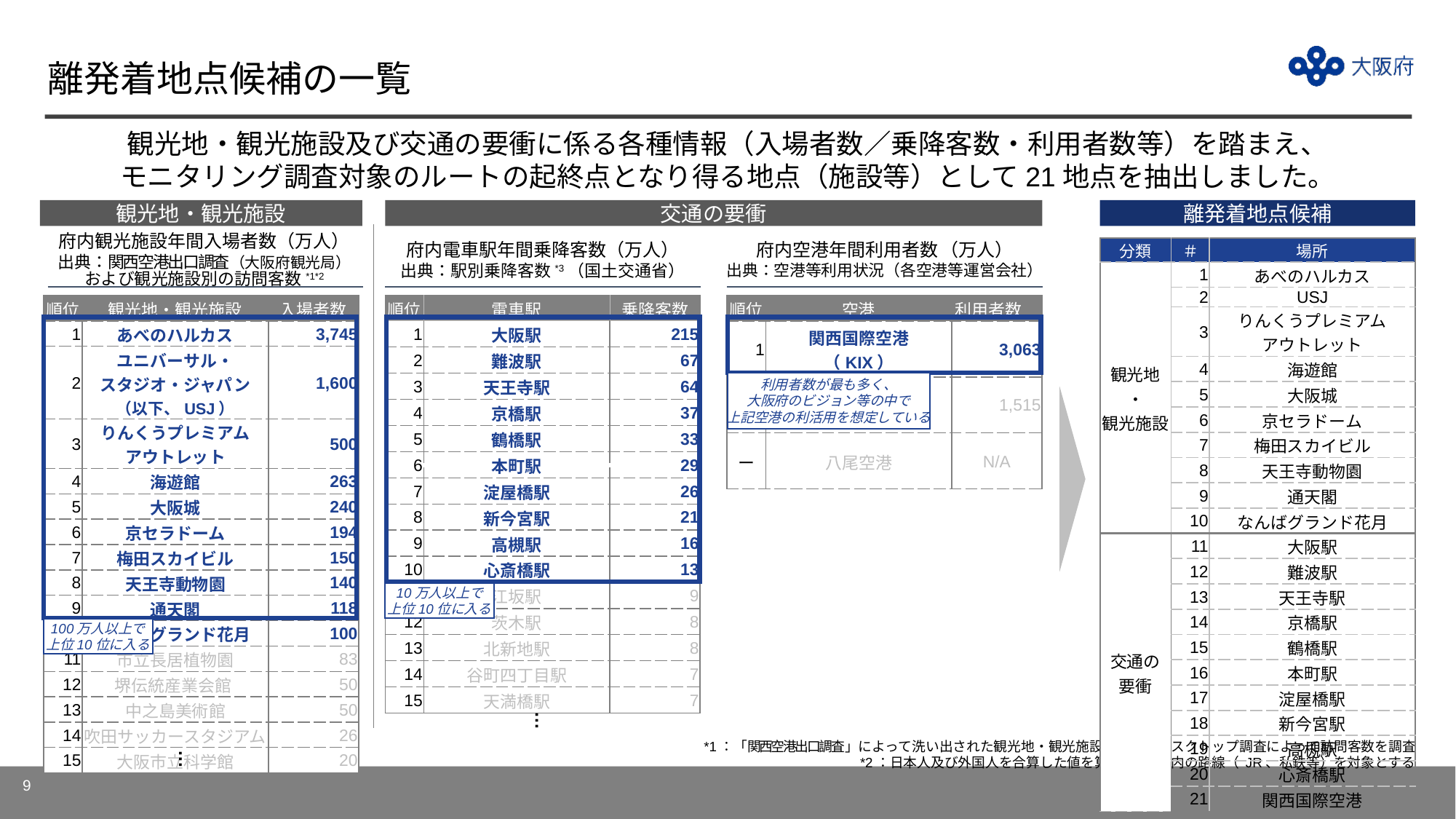

# 離発着地点候補の一覧
観光地・観光施設及び交通の要衝に係る各種情報（入場者数／乗降客数・利用者数等）を踏まえ、
モニタリング調査対象のルートの起終点となり得る地点（施設等）として21地点を抽出しました。
観光地・観光施設
交通の要衝
離発着地点候補
府内観光施設年間入場者数（万人）
出典：関西空港出口調査（大阪府観光局）
および観光施設別の訪問客数*1*2
府内電車駅年間乗降客数（万人）
出典：駅別乗降客数*3（国土交通省）
府内空港年間利用者数 （万人）
出典：空港等利用状況（各空港等運営会社）
| 分類 | ＃ | 場所 |
| --- | --- | --- |
| 観光地 ・ 観光施設 | 1 | あべのハルカス |
|  | 2 | USJ |
|  | 3 | りんくうプレミアム アウトレット |
|  | 4 | 海遊館 |
|  | 5 | 大阪城 |
|  | 6 | 京セラドーム |
|  | 7 | 梅田スカイビル |
|  | 8 | 天王寺動物園 |
|  | 9 | 通天閣 |
|  | 10 | なんばグランド花月 |
| 交通の 要衝 | 11 | 大阪駅 |
|  | 12 | 難波駅 |
|  | 13 | 天王寺駅 |
|  | 14 | 京橋駅 |
|  | 15 | 鶴橋駅 |
|  | 16 | 本町駅 |
|  | 17 | 淀屋橋駅 |
|  | 18 | 新今宮駅 |
|  | 19 | 高槻駅 |
|  | 20 | 心斎橋駅 |
|  | 21 | 関西国際空港 |
| 順位 | 空港 | 利用者数 |
| --- | --- | --- |
| 1 | 関西国際空港 （KIX） | 3,063 |
| 2 | 伊丹空港 | 1,515 |
| ー | 八尾空港 | N/A |
| 順位 | 電車駅 | 乗降客数 |
| --- | --- | --- |
| 1 | 大阪駅 | 215 |
| 2 | 難波駅 | 67 |
| 3 | 天王寺駅 | 64 |
| 4 | 京橋駅 | 37 |
| 5 | 鶴橋駅 | 33 |
| 6 | 本町駅 | 29 |
| 7 | 淀屋橋駅 | 26 |
| 8 | 新今宮駅 | 21 |
| 9 | 高槻駅 | 16 |
| 10 | 心斎橋駅 | 13 |
| 11 | 江坂駅 | 9 |
| 12 | 茨木駅 | 8 |
| 13 | 北新地駅 | 8 |
| 14 | 谷町四丁目駅 | 7 |
| 15 | 天満橋駅 | 7 |
| 順位 | 観光地・観光施設 | 入場者数 |
| --- | --- | --- |
| 1 | あべのハルカス | 3,745 |
| 2 | ユニバーサル・ スタジオ・ジャパン （以下、USJ） | 1,600 |
| 3 | りんくうプレミアム アウトレット | 500 |
| 4 | 海遊館 | 263 |
| 5 | 大阪城 | 240 |
| 6 | 京セラドーム | 194 |
| 7 | 梅田スカイビル | 150 |
| 8 | 天王寺動物園 | 140 |
| 9 | 通天閣 | 118 |
| 10 | なんばグランド花月 | 100 |
| 11 | 市立長居植物園 | 83 |
| 12 | 堺伝統産業会館 | 50 |
| 13 | 中之島美術館 | 50 |
| 14 | 吹田サッカースタジアム | 26 |
| 15 | 大阪市立科学館 | 20 |

利用者数が最も多く、
大阪府のビジョン等の中で
上記空港の利活用を想定している

10万人以上で
上位10位に入る
100万人以上で
上位10位に入る
…
*1：「関西空港出口調査」によって洗い出された観光地・観光施設に対してデスクトップ調査によって訪問客数を調査
 *2：日本人及び外国人を合算した値を算出＊3: 府内の路線（ JR、私鉄等）を対象とする
…